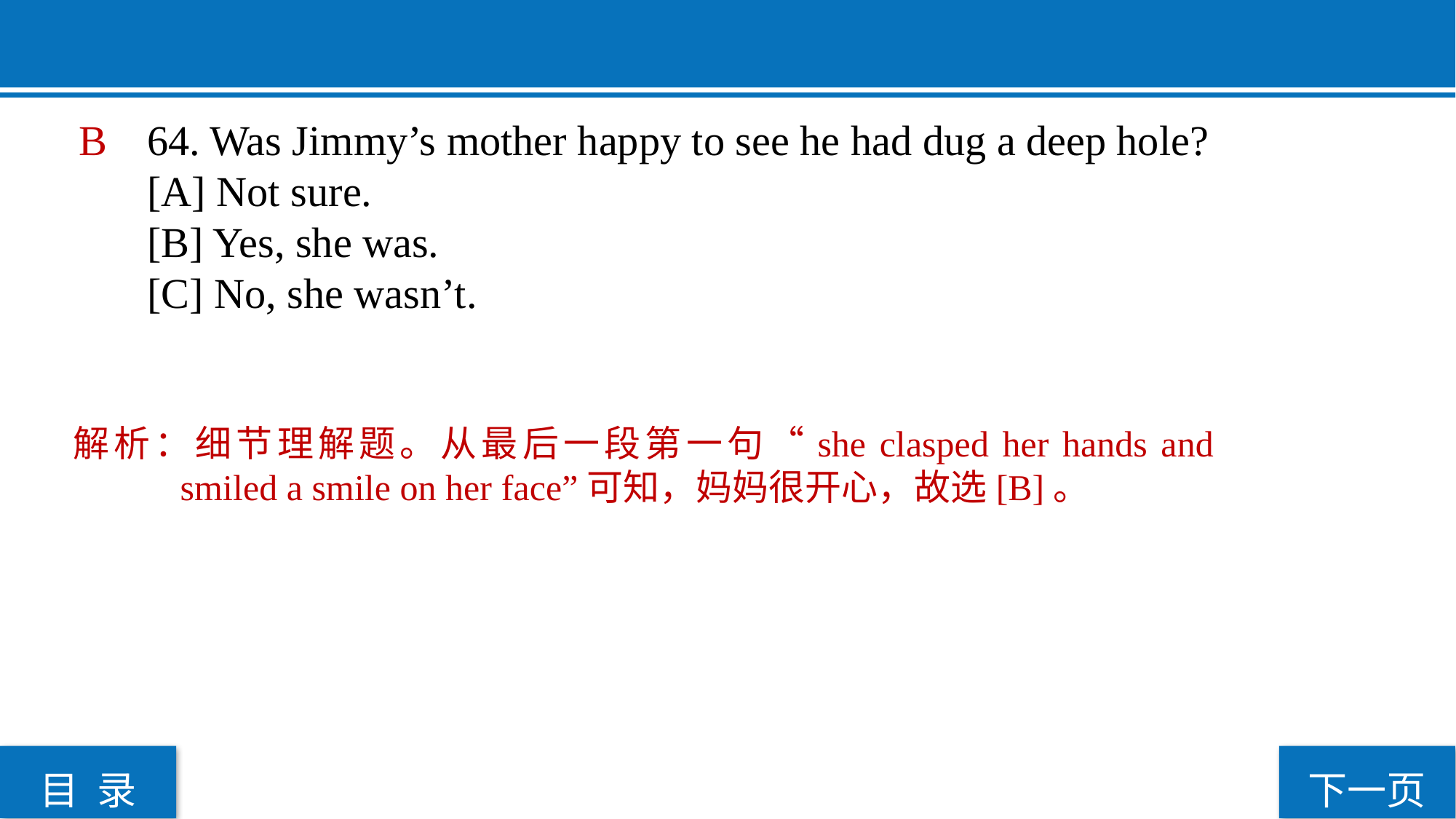

B
64. Was Jimmy’s mother happy to see he had dug a deep hole?
[A] Not sure.
[B] Yes, she was.
[C] No, she wasn’t.
解析：细节理解题。从最后一段第一句“she clasped her hands and smiled a smile on her face”可知，妈妈很开心，故选[B]。